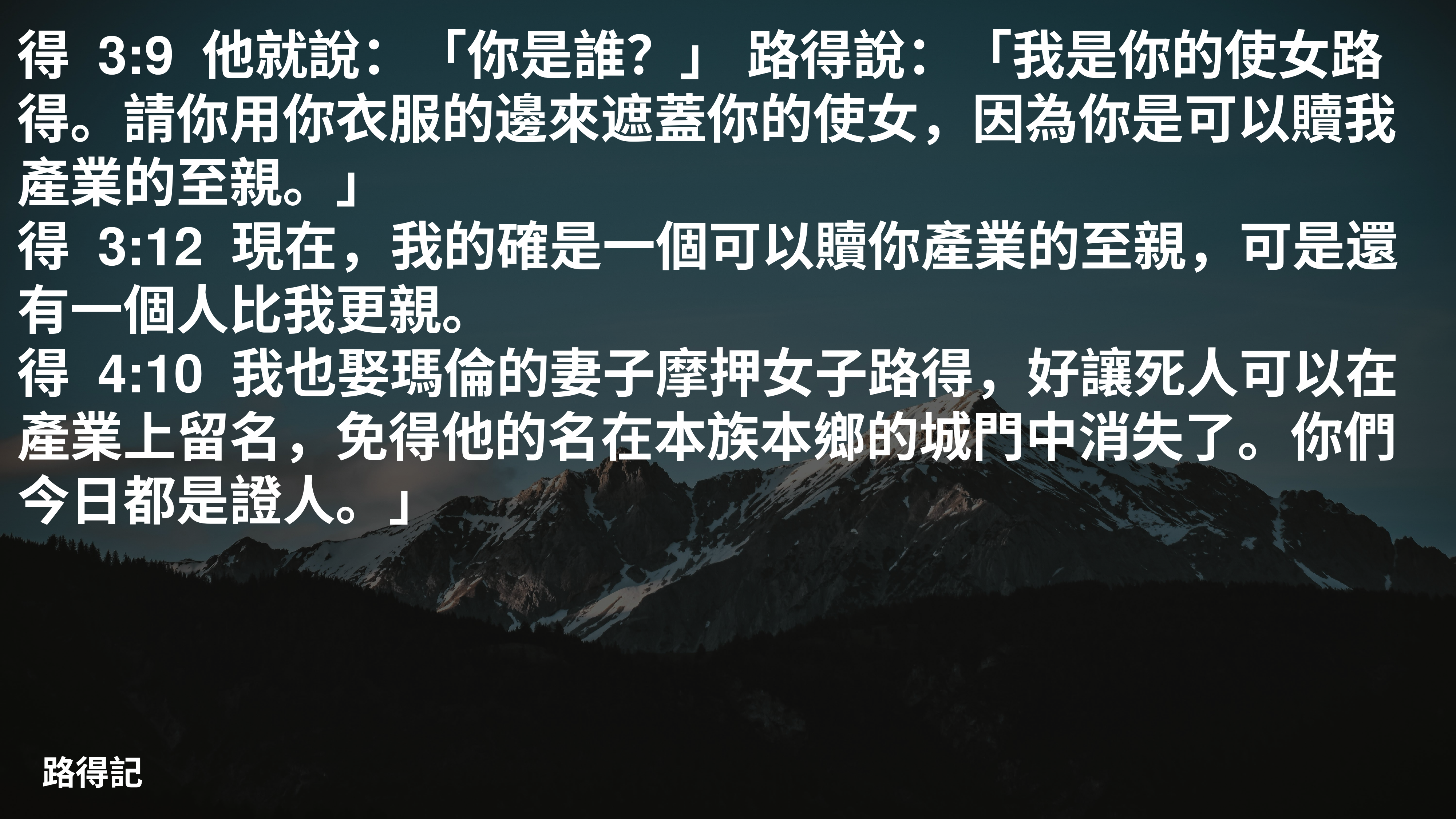

# 得 3:9 他就說：「你是誰？」 路得說：「我是你的使女路得。請你用你衣服的邊來遮蓋你的使女，因為你是可以贖我產業的至親。」
得 3:12 現在，我的確是一個可以贖你產業的至親，可是還有一個人比我更親。
得 4:10 我也娶瑪倫的妻子摩押女子路得，好讓死人可以在產業上留名，免得他的名在本族本鄉的城門中消失了。你們今日都是證人。」
路得記